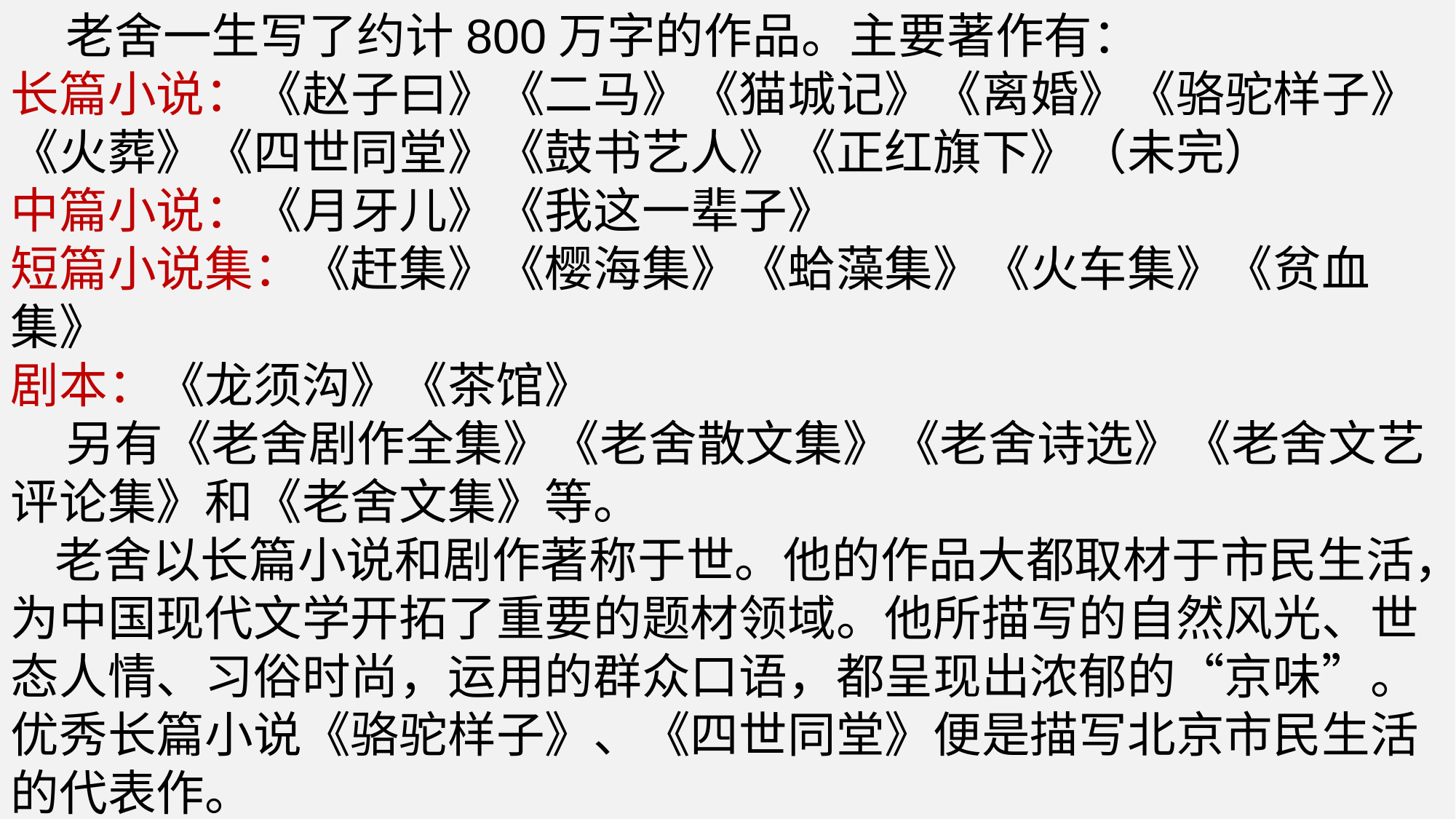

老舍一生写了约计800万字的作品。主要著作有：
长篇小说：《赵子曰》《二马》《猫城记》《离婚》《骆驼样子》《火葬》《四世同堂》《鼓书艺人》《正红旗下》（未完）
中篇小说：《月牙儿》《我这一辈子》
短篇小说集：《赶集》《樱海集》《蛤藻集》《火车集》《贫血集》
剧本：《龙须沟》《茶馆》
    另有《老舍剧作全集》《老舍散文集》《老舍诗选》《老舍文艺评论集》和《老舍文集》等。
   老舍以长篇小说和剧作著称于世。他的作品大都取材于市民生活，为中国现代文学开拓了重要的题材领域。他所描写的自然风光、世态人情、习俗时尚，运用的群众口语，都呈现出浓郁的“京味”。优秀长篇小说《骆驼样子》、《四世同堂》便是描写北京市民生活的代表作。